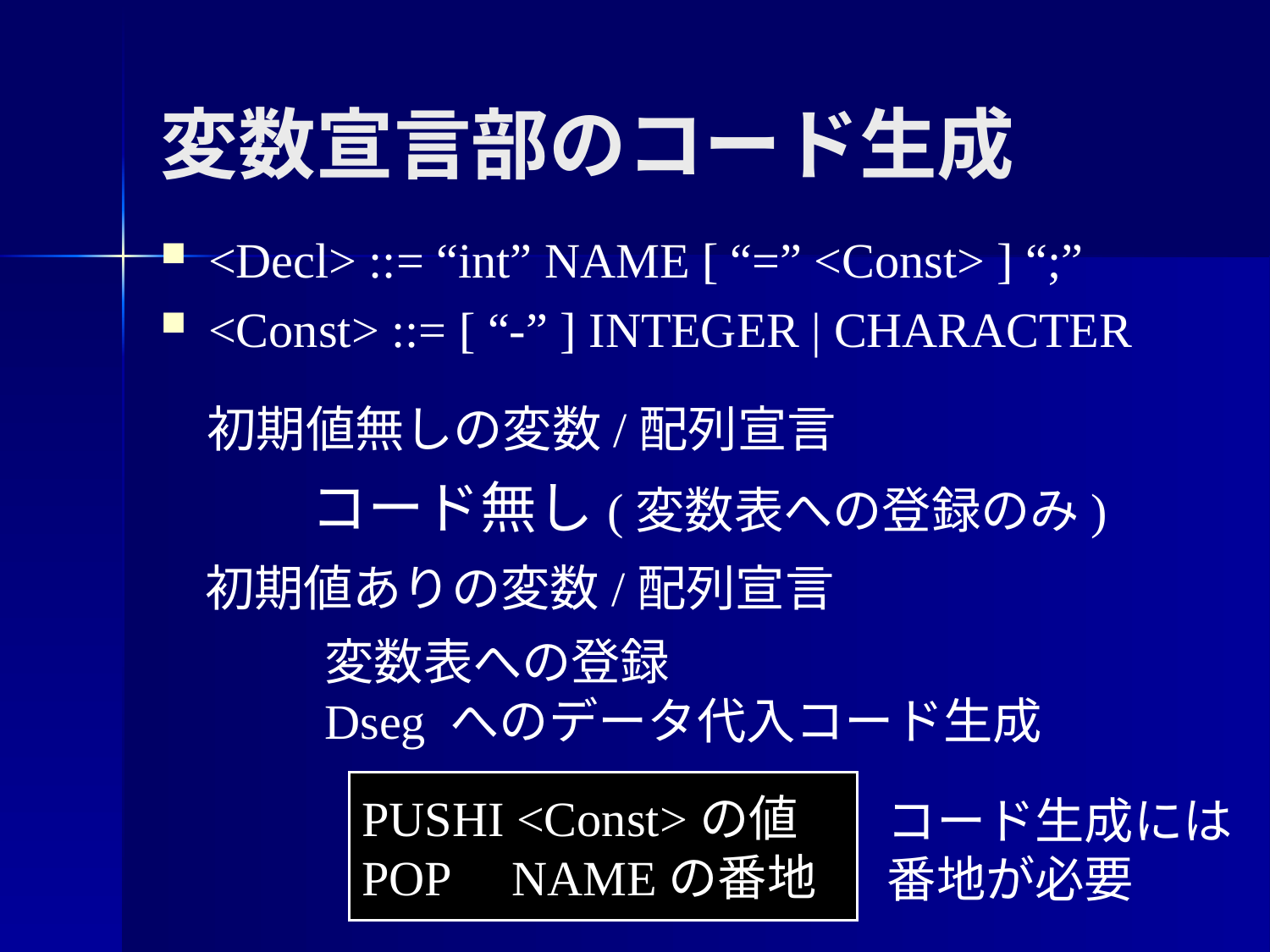

変数宣言部のコード生成
<Decl> ::= “int” NAME [ “=” <Const> ] “;”
<Const> ::= [ “-” ] INTEGER | CHARACTER
初期値無しの変数/配列宣言
コード無し(変数表への登録のみ)
初期値ありの変数/配列宣言
変数表への登録
Dseg へのデータ代入コード生成
PUSHI <Const>の値
POP     NAMEの番地
コード生成には
番地が必要